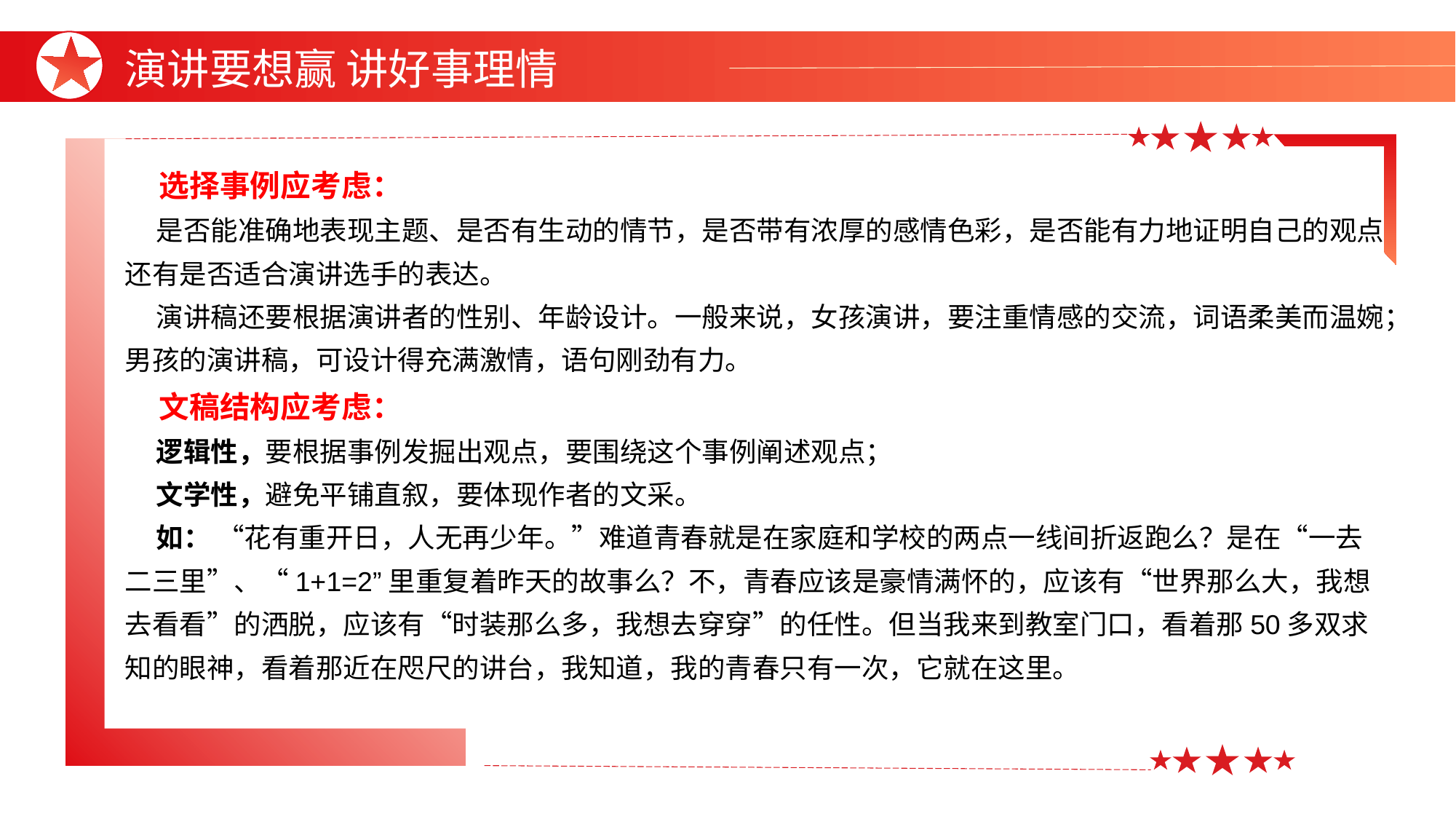

演讲要想赢 讲好事理情

    选择事例应考虑：
    是否能准确地表现主题、是否有生动的情节，是否带有浓厚的感情色彩，是否能有力地证明自己的观点，还有是否适合演讲选手的表达。
    演讲稿还要根据演讲者的性别、年龄设计。一般来说，女孩演讲，要注重情感的交流，词语柔美而温婉；男孩的演讲稿，可设计得充满激情，语句刚劲有力。
    文稿结构应考虑：
    逻辑性，要根据事例发掘出观点，要围绕这个事例阐述观点；
    文学性，避免平铺直叙，要体现作者的文采。
    如： “花有重开日，人无再少年。”难道青春就是在家庭和学校的两点一线间折返跑么？是在“一去二三里”、“1+1=2”里重复着昨天的故事么？不，青春应该是豪情满怀的，应该有“世界那么大，我想去看看”的洒脱，应该有“时装那么多，我想去穿穿”的任性。但当我来到教室门口，看着那50多双求知的眼神，看着那近在咫尺的讲台，我知道，我的青春只有一次，它就在这里。